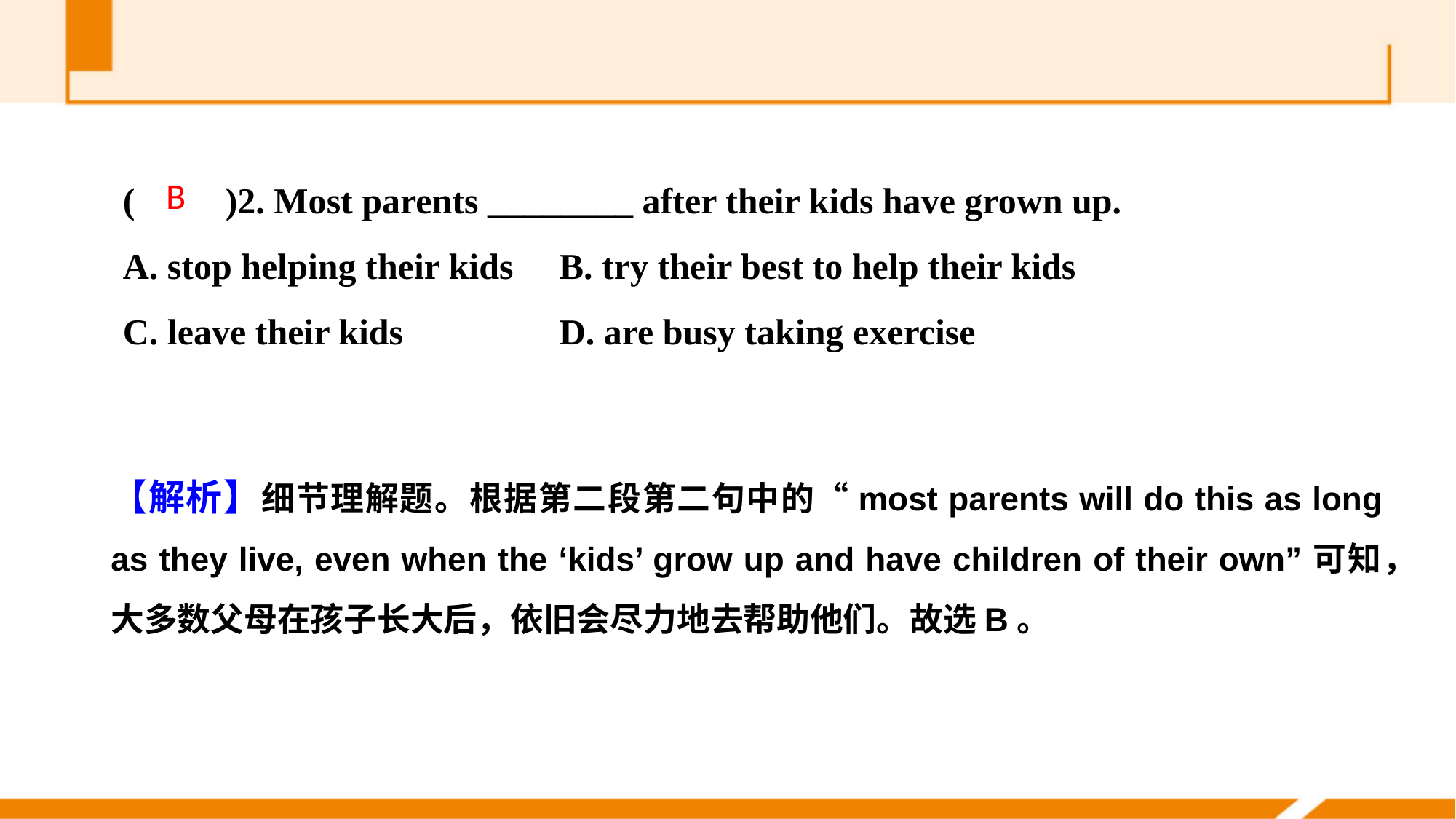

(　　)2. Most parents ________ after their kids have grown up.
A. stop helping their kids	B. try their best to help their kids
C. leave their kids		D. are busy taking exercise
B
【解析】细节理解题。根据第二段第二句中的“most parents will do this as long as they live, even when the ‘kids’ grow up and have children of their own”可知，大多数父母在孩子长大后，依旧会尽力地去帮助他们。故选B。